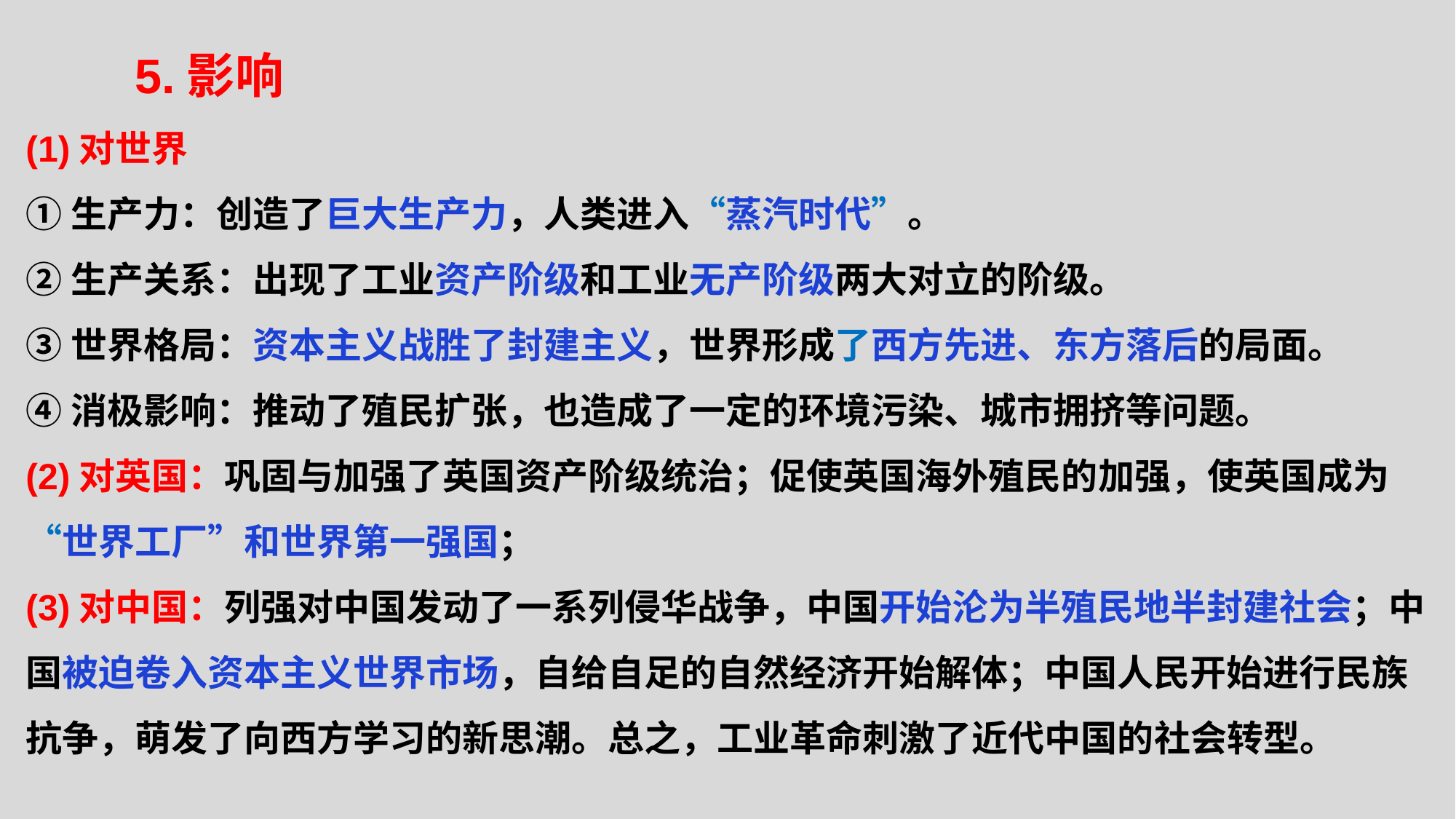

5.影响
(1)对世界
①生产力：创造了巨大生产力，人类进入“蒸汽时代”。
②生产关系：出现了工业资产阶级和工业无产阶级两大对立的阶级。
③世界格局：资本主义战胜了封建主义，世界形成了西方先进、东方落后的局面。
④消极影响：推动了殖民扩张，也造成了一定的环境污染、城市拥挤等问题。
(2)对英国：巩固与加强了英国资产阶级统治；促使英国海外殖民的加强，使英国成为“世界工厂”和世界第一强国；
(3)对中国：列强对中国发动了一系列侵华战争，中国开始沦为半殖民地半封建社会；中国被迫卷入资本主义世界市场，自给自足的自然经济开始解体；中国人民开始进行民族抗争，萌发了向西方学习的新思潮。总之，工业革命刺激了近代中国的社会转型。